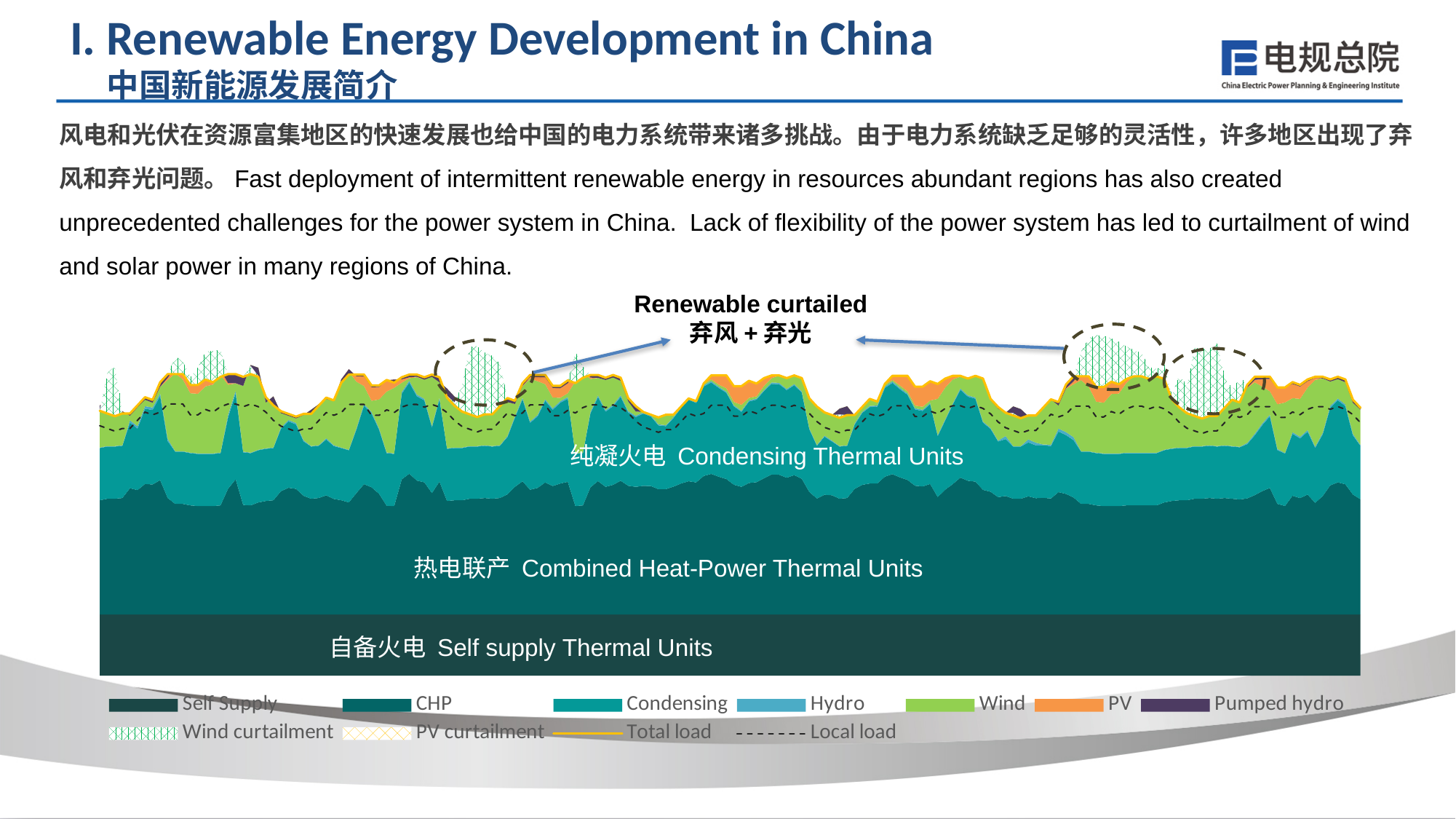

I. Renewable Energy Development in China
    中国新能源发展简介
风电和光伏在资源富集地区的快速发展也给中国的电力系统带来诸多挑战。由于电力系统缺乏足够的灵活性，许多地区出现了弃风和弃光问题。Fast deployment of intermittent renewable energy in resources abundant regions has also created unprecedented challenges for the power system in China.  Lack of flexibility of the power system has led to curtailment of wind and solar power in many regions of China.

### Chart

| Category |  |  |  |  |  |  |  |  |  |  |  |
|---|---|---|---|---|---|---|---|---|---|---|---|
Renewable curtailed
弃风+弃光

纯凝火电 Condensing Thermal Units
热电联产 Combined Heat-Power Thermal Units
自备火电 Self supply Thermal Units